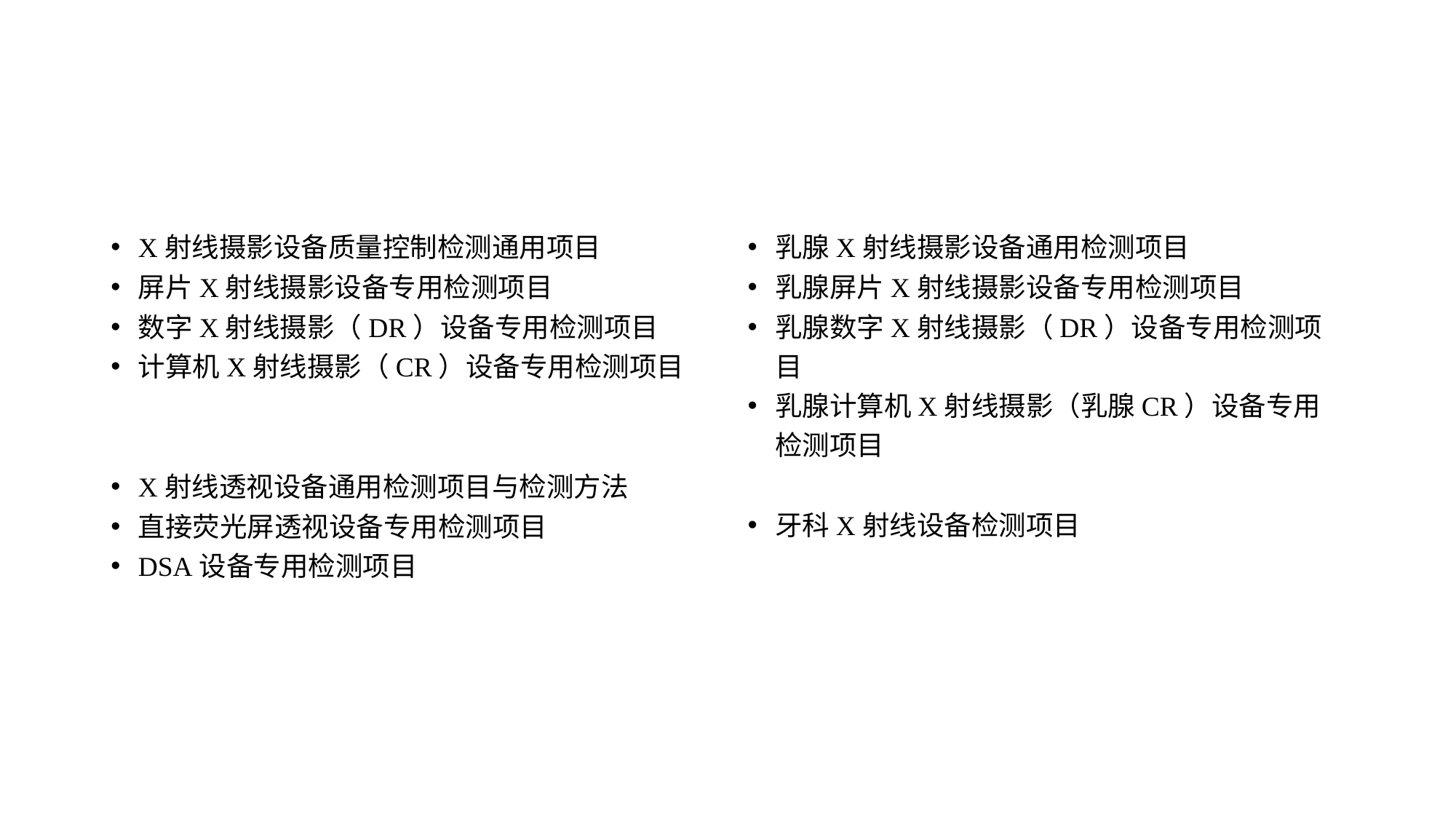

#
X射线摄影设备质量控制检测通用项目
屏片X射线摄影设备专用检测项目
数字X射线摄影（DR）设备专用检测项目
计算机X射线摄影（CR）设备专用检测项目

X射线透视设备通用检测项目与检测方法
直接荧光屏透视设备专用检测项目
DSA设备专用检测项目

乳腺X射线摄影设备通用检测项目
乳腺屏片X射线摄影设备专用检测项目
乳腺数字X射线摄影（DR）设备专用检测项目
乳腺计算机X射线摄影（乳腺CR）设备专用检测项目

牙科X射线设备检测项目